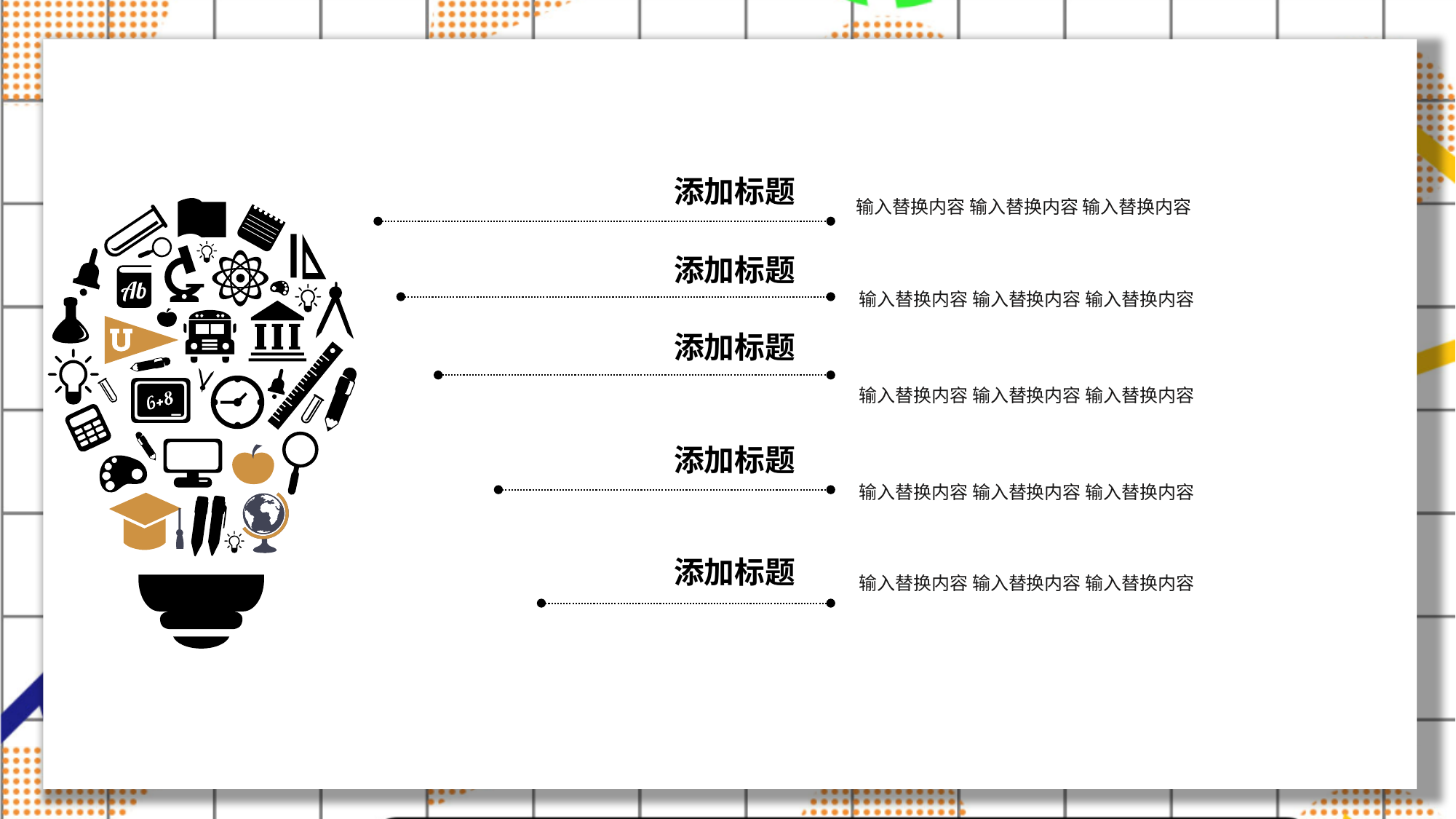

添加标题
输入替换内容 输入替换内容 输入替换内容

添加标题
输入替换内容 输入替换内容 输入替换内容
添加标题
输入替换内容 输入替换内容 输入替换内容
添加标题
输入替换内容 输入替换内容 输入替换内容
添加标题
输入替换内容 输入替换内容 输入替换内容